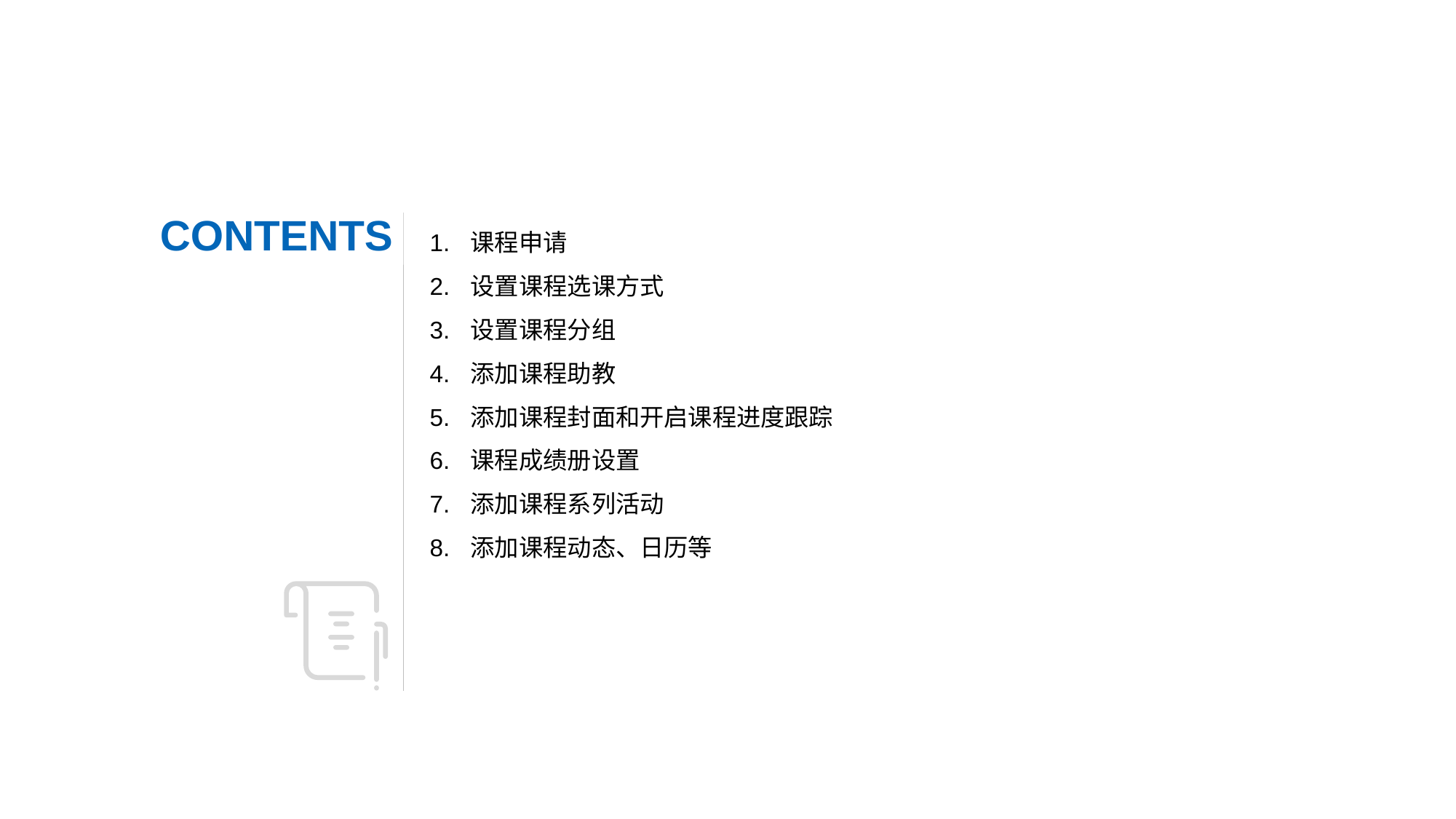

CONTENTS
课程申请
设置课程选课方式
设置课程分组
添加课程助教
添加课程封面和开启课程进度跟踪
课程成绩册设置
添加课程系列活动
添加课程动态、日历等